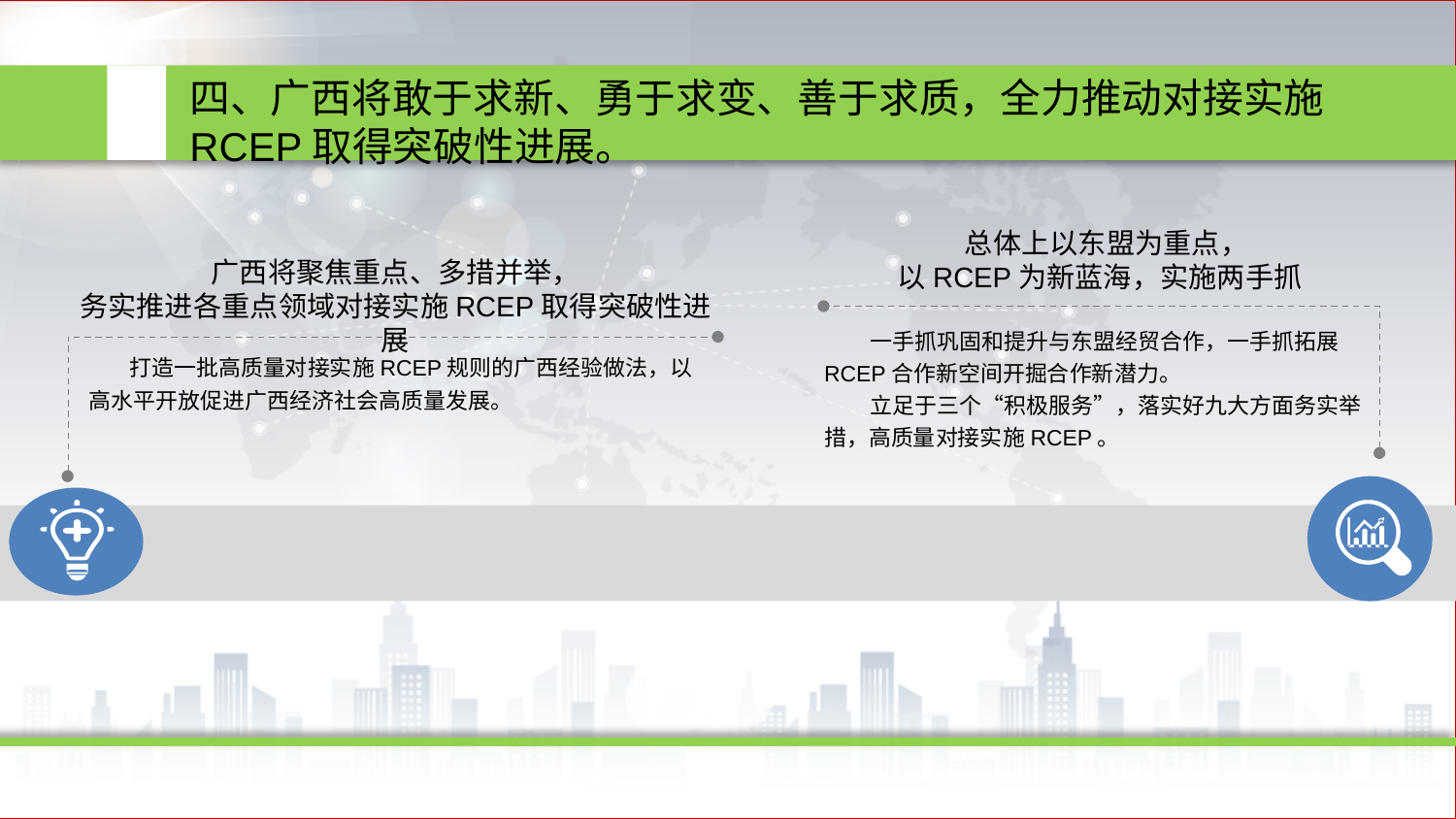

四、广西将敢于求新、勇于求变、善于求质，全力推动对接实施RCEP取得突破性进展。
 总体上以东盟为重点，
以RCEP为新蓝海，实施两手抓
广西将聚焦重点、多措并举，
务实推进各重点领域对接实施RCEP取得突破性进展

        一手抓巩固和提升与东盟经贸合作，一手抓拓展RCEP合作新空间开掘合作新潜力。
        立足于三个“积极服务”，落实好九大方面务实举措，高质量对接实施RCEP。

        打造一批高质量对接实施RCEP规则的广西经验做法，以高水平开放促进广西经济社会高质量发展。